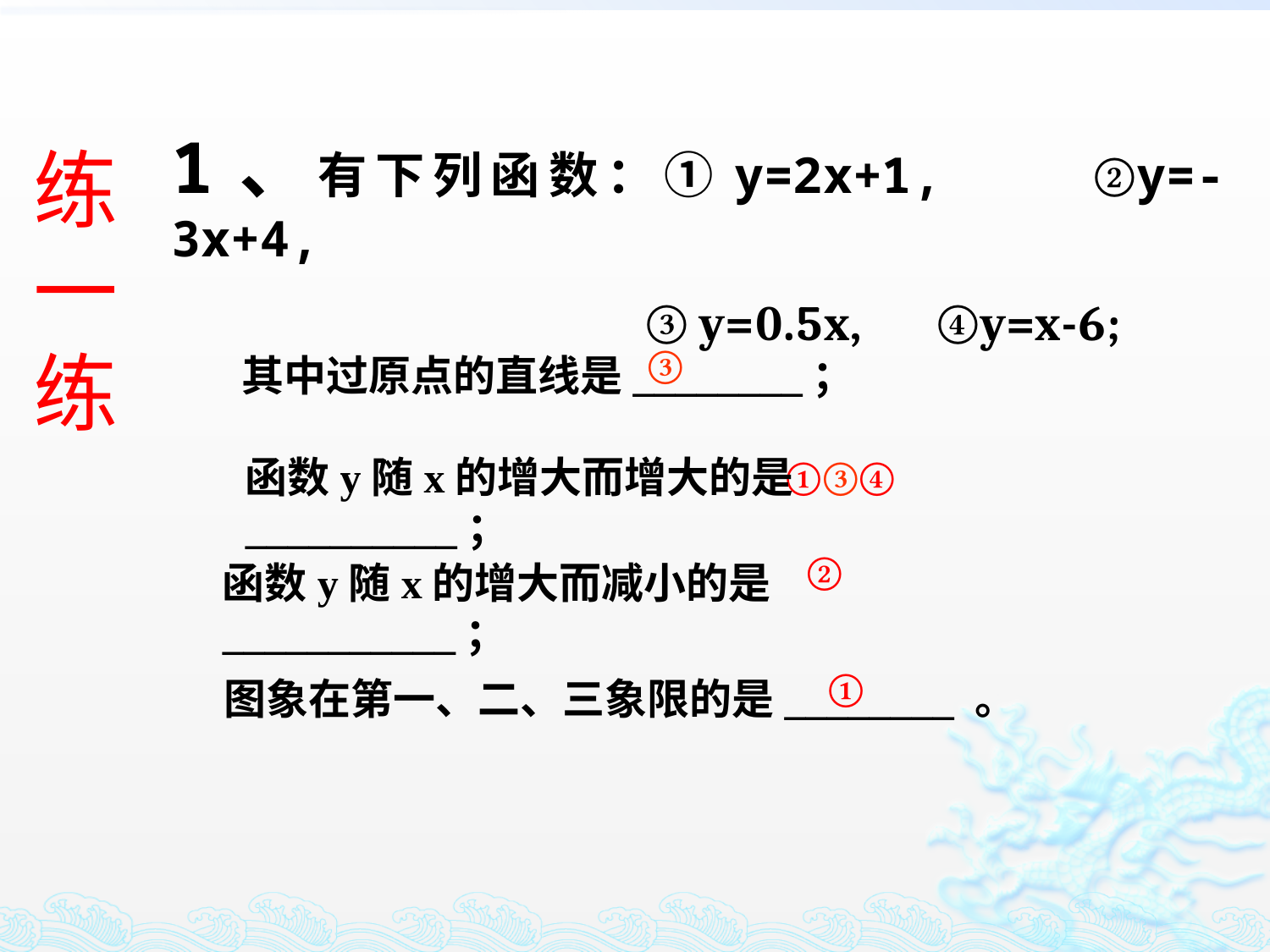

1、有下列函数：①y=2x+1,    ②y=-3x+4,
                ③ y=0.5x,       ④y=x-6;
练一练
③
其中过原点的直线是________；
函数y随x的增大而增大的是__________；
①③④
②
函数y随x的增大而减小的是___________；
①
图象在第一、二、三象限的是________ 。